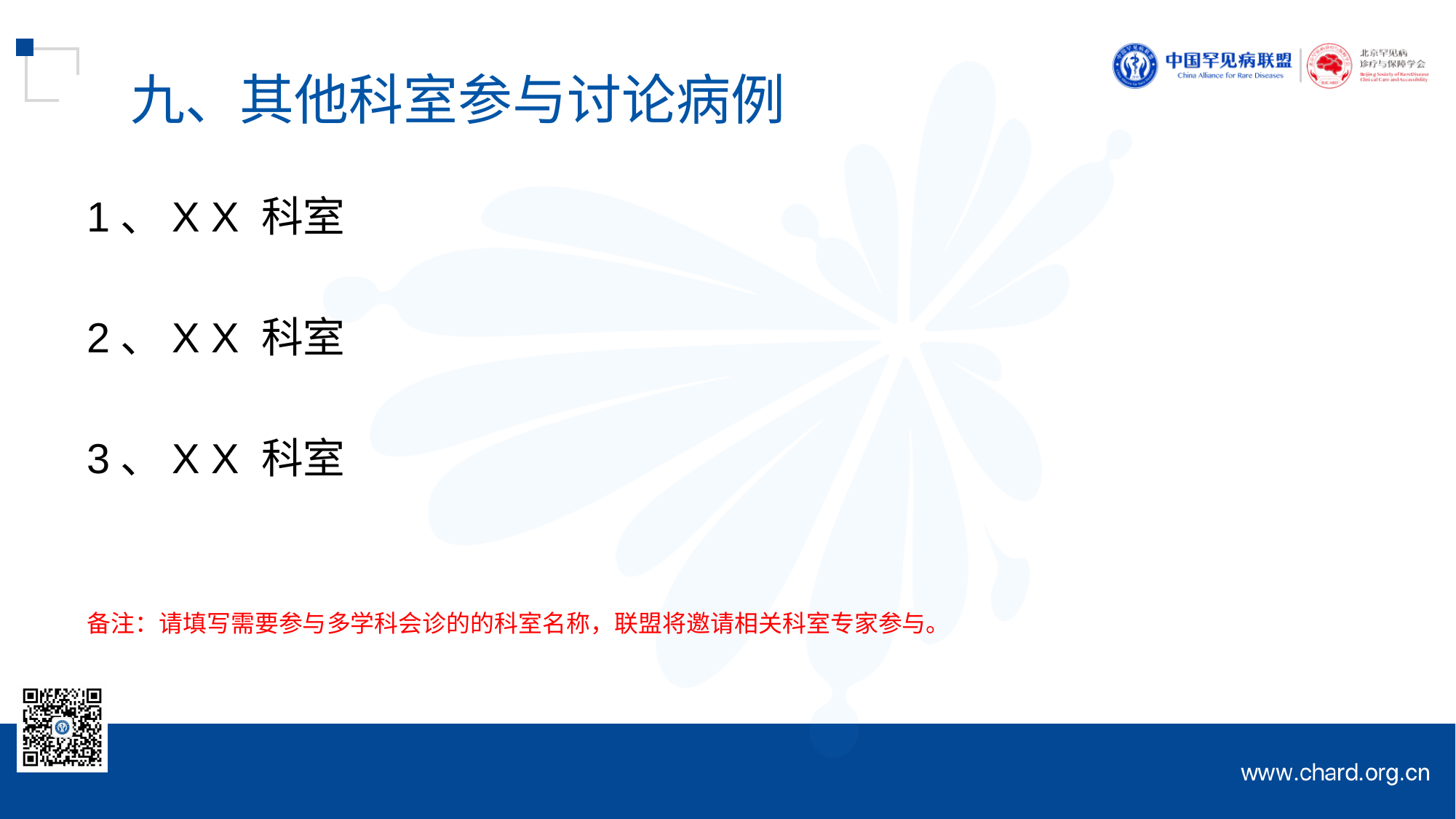

九、其他科室参与讨论病例
1、X X 科室

2、X X 科室

3、X X 科室

备注：请填写需要参与多学科会诊的的科室名称，联盟将邀请相关科室专家参与。